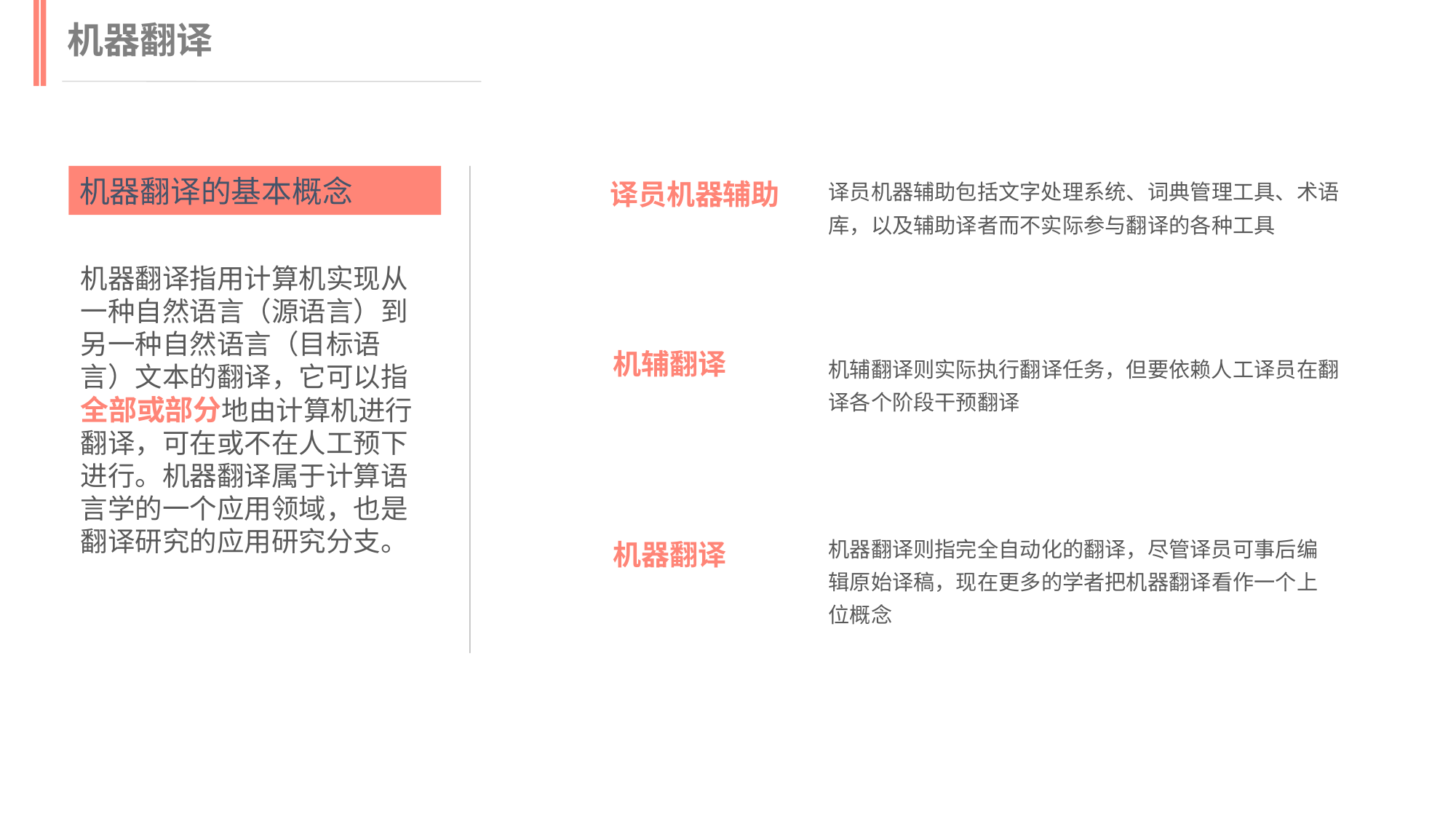

机器翻译

机器翻译的基本概念

译员机器辅助包括文字处理系统、词典管理工具、术语库，以及辅助译者而不实际参与翻译的各种工具
译员机器辅助
机器翻译指用计算机实现从一种自然语言（源语言）到另一种自然语言（目标语言）文本的翻译，它可以指全部或部分地由计算机进行翻译，可在或不在人工预下进行。机器翻译属于计算语言学的一个应用领域，也是翻译研究的应用研究分支。

机辅翻译
机辅翻译则实际执行翻译任务，但要依赖人工译员在翻译各个阶段干预翻译
机器翻译则指完全自动化的翻译，尽管译员可事后编辑原始译稿，现在更多的学者把机器翻译看作一个上位概念
机器翻译